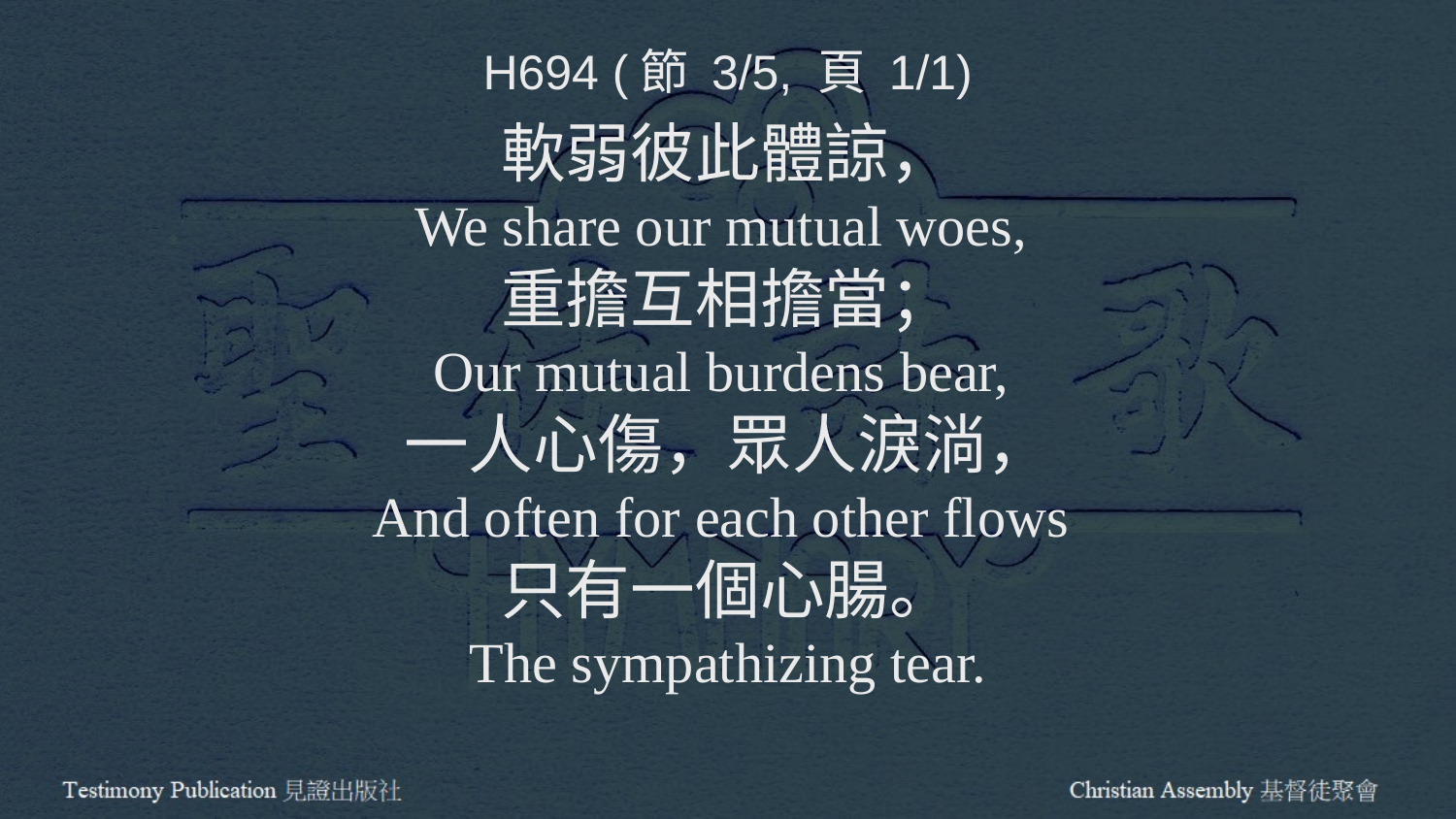

H694 (節 3/5, 頁 1/1)
軟弱彼此體諒，
We share our mutual woes,
重擔互相擔當；
Our mutual burdens bear,
一人心傷，眾人淚淌，
And often for each other flows
只有一個心腸。
The sympathizing tear.